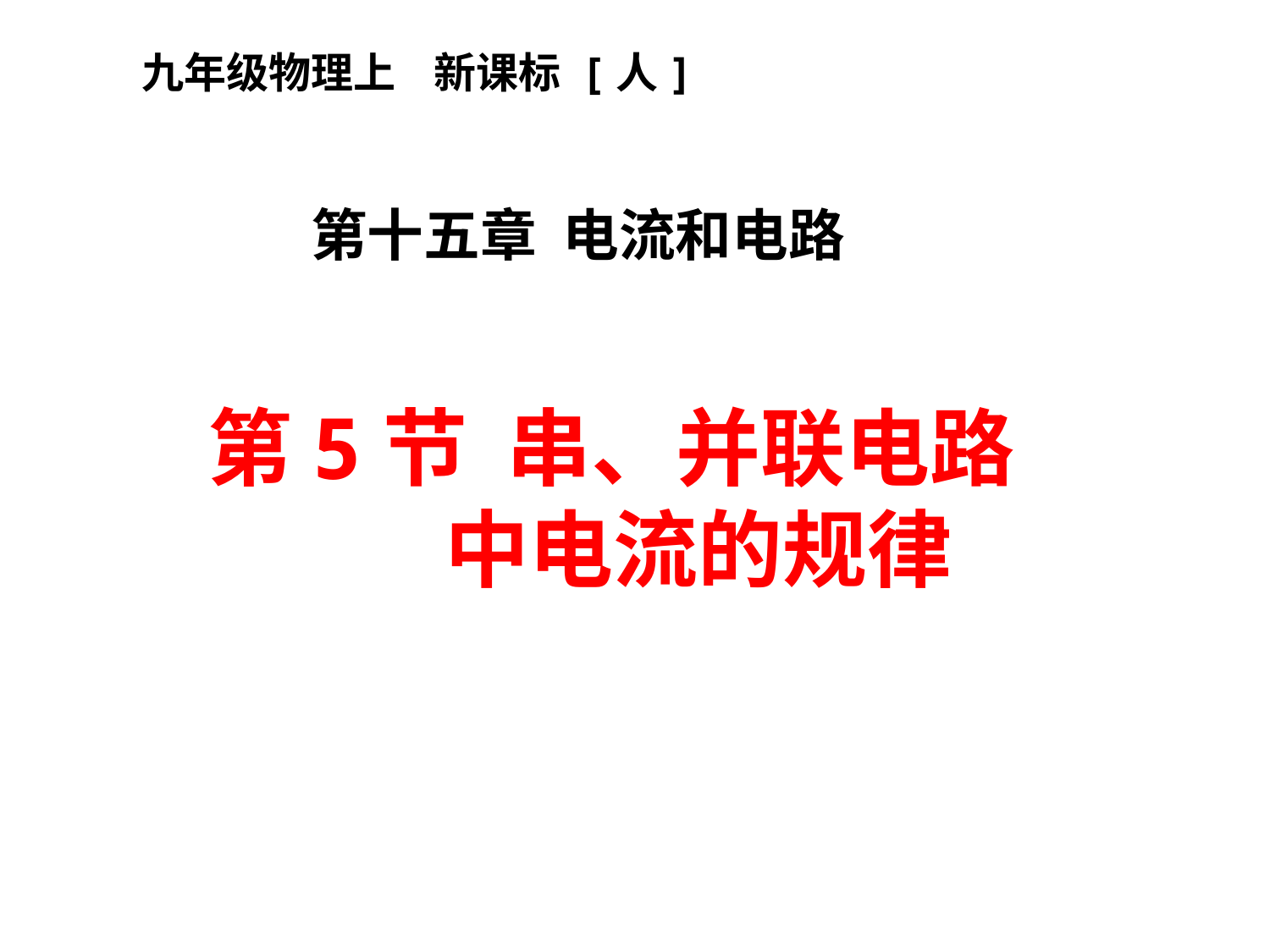

九年级物理上    新课标 [人]
第十五章  电流和电路

第5节  串、并联电路中电流的规律